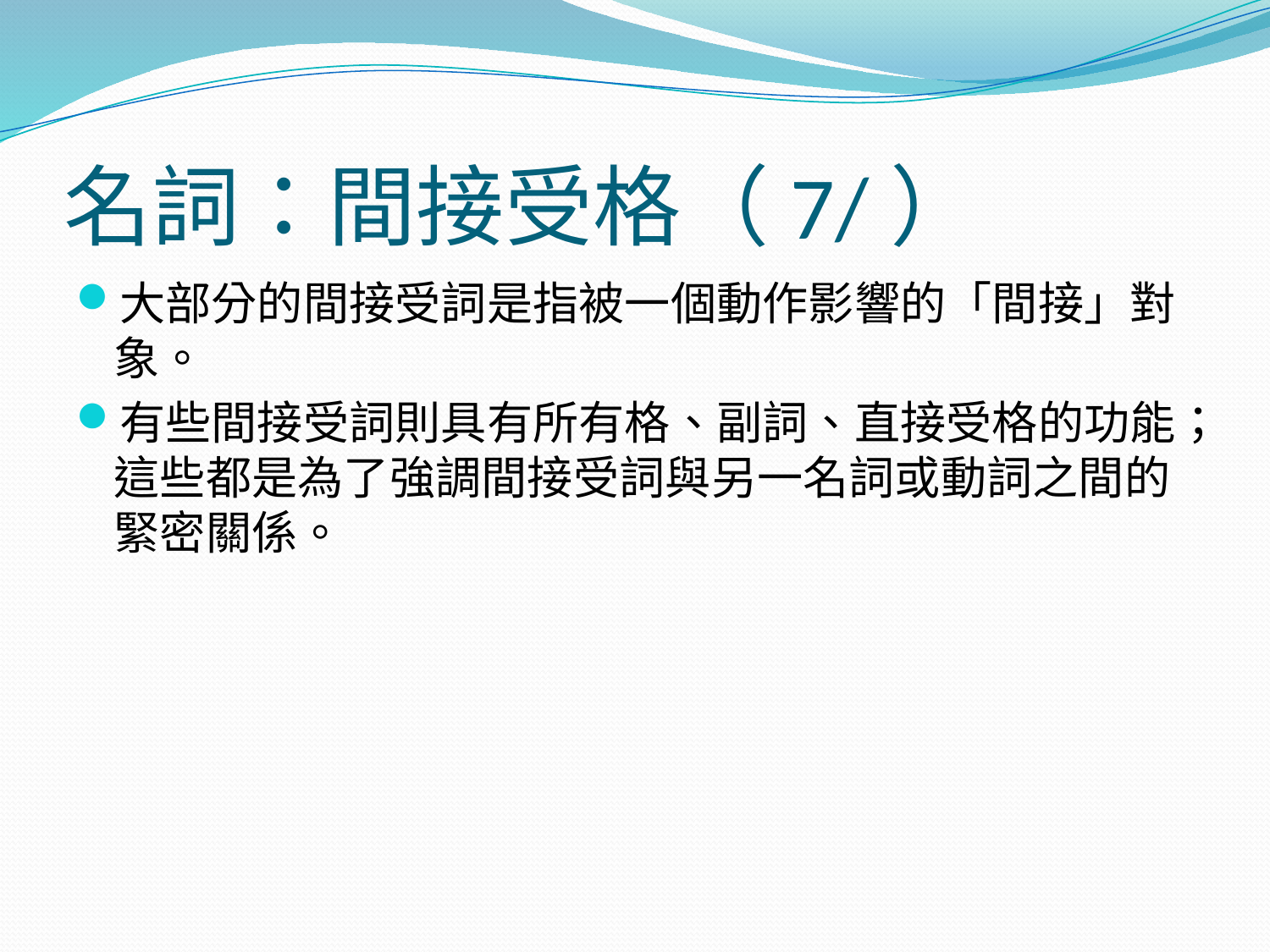

# 名詞：間接受格（7/）
大部分的間接受詞是指被一個動作影響的「間接」對象。
有些間接受詞則具有所有格、副詞、直接受格的功能；這些都是為了強調間接受詞與另一名詞或動詞之間的緊密關係。